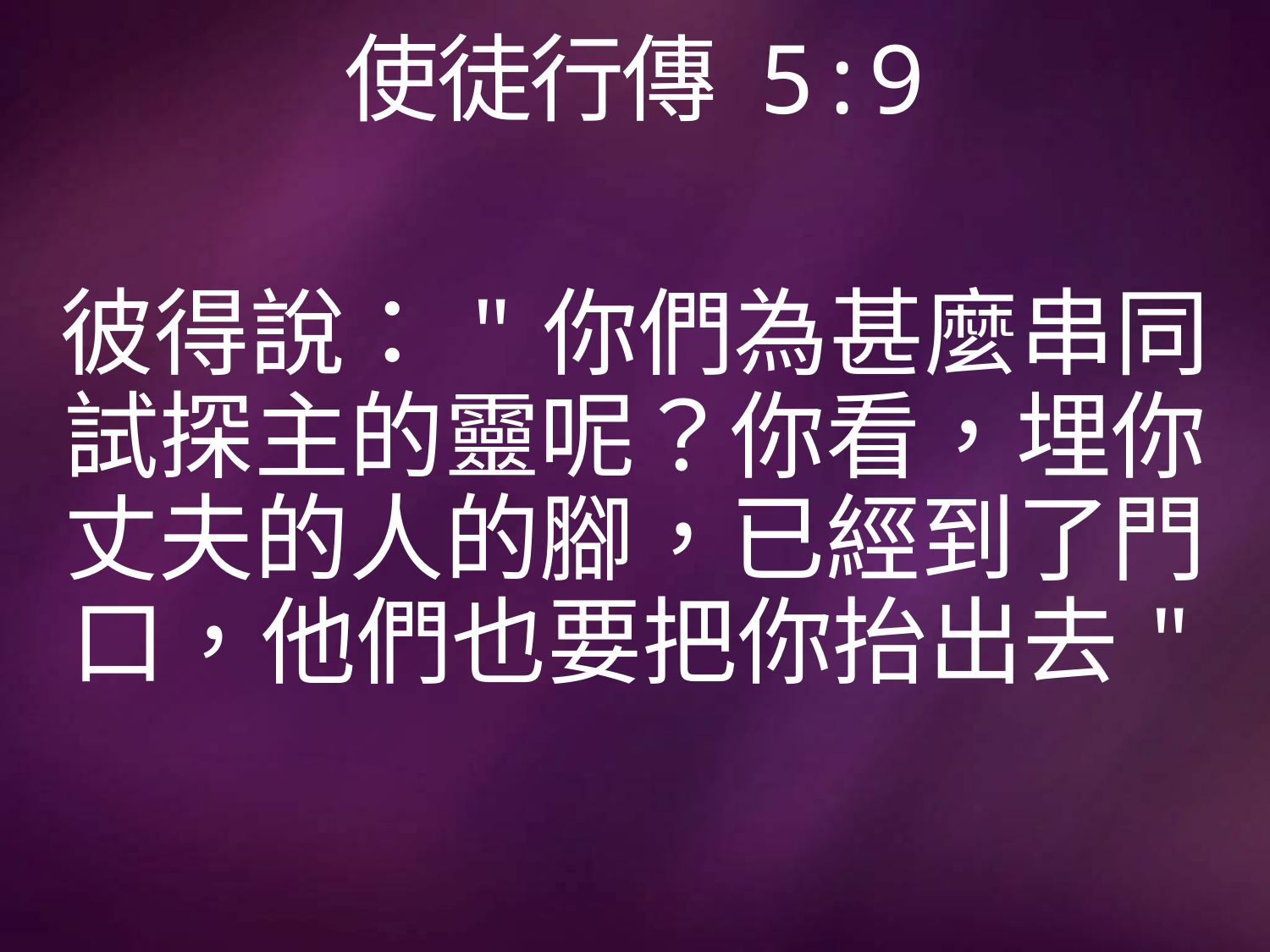

# 使徒行傳 5:9
彼得說："你們為甚麼串同試探主的靈呢？你看，埋你丈夫的人的腳，已經到了門口，他們也要把你抬出去"